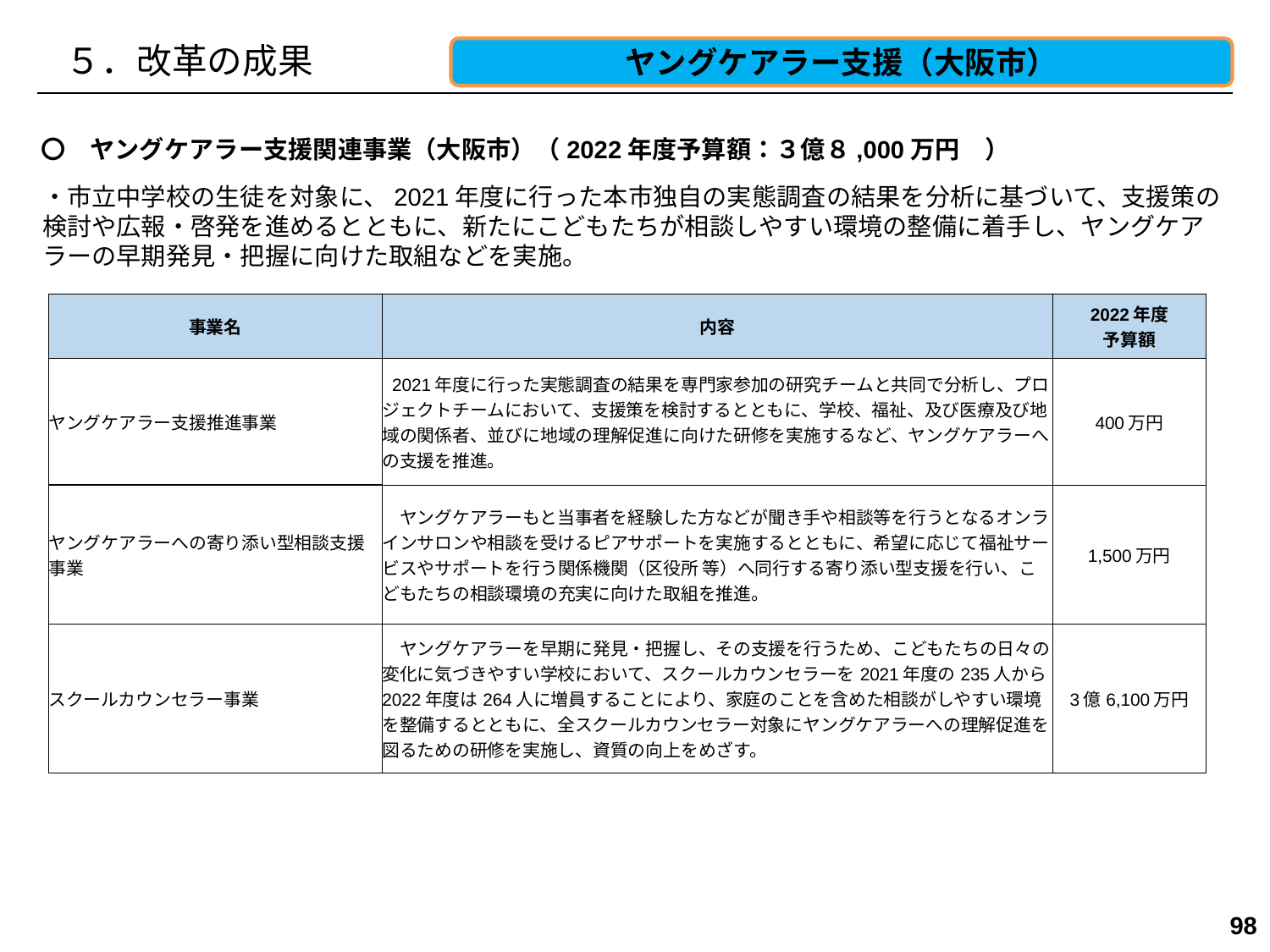

５．改革の成果
ヤングケアラー支援（大阪市）

　
・市立中学校の生徒を対象に、2021年度に行った本市独自の実態調査の結果を分析に基づいて、支援策の検討や広報・啓発を進めるとともに、新たにこどもたちが相談しやすい環境の整備に着手し、ヤングケアラーの早期発見・把握に向けた取組などを実施。
〇　ヤングケアラー支援関連事業（大阪市）（2022年度予算額：３億８,000万円　）

| 事業名 | 内容 | 2022年度 予算額 |
| --- | --- | --- |
| ヤングケアラー支援推進事業 | 2021年度に行った実態調査の結果を専門家参加の研究チームと共同で分析し、プロジェクトチームにおいて、支援策を検討するとともに、学校、福祉、及び医療及び地域の関係者、並びに地域の理解促進に向けた研修を実施するなど、ヤングケアラーへの支援を推進。 | 400万円 |
| ヤングケアラーへの寄り添い型相談支援事業 | ヤングケアラーもと当事者を経験した方などが聞き手や相談等を行うとなるオンラインサロンや相談を受けるピアサポートを実施するとともに、希望に応じて福祉サービスやサポートを行う関係機関（区役所 等）へ同行する寄り添い型支援を行い、こどもたちの相談環境の充実に向けた取組を推進。 | 1,500万円 |
| スクールカウンセラー事業 | ヤングケアラーを早期に発見・把握し、その支援を行うため、こどもたちの日々の変化に気づきやすい学校において、スクールカウンセラーを2021年度の235人から2022年度は264人に増員することにより、家庭のことを含めた相談がしやすい環境を整備するとともに、全スクールカウンセラー対象にヤングケアラーへの理解促進を図るための研修を実施し、資質の向上をめざす。 | 3億6,100万円 |
98